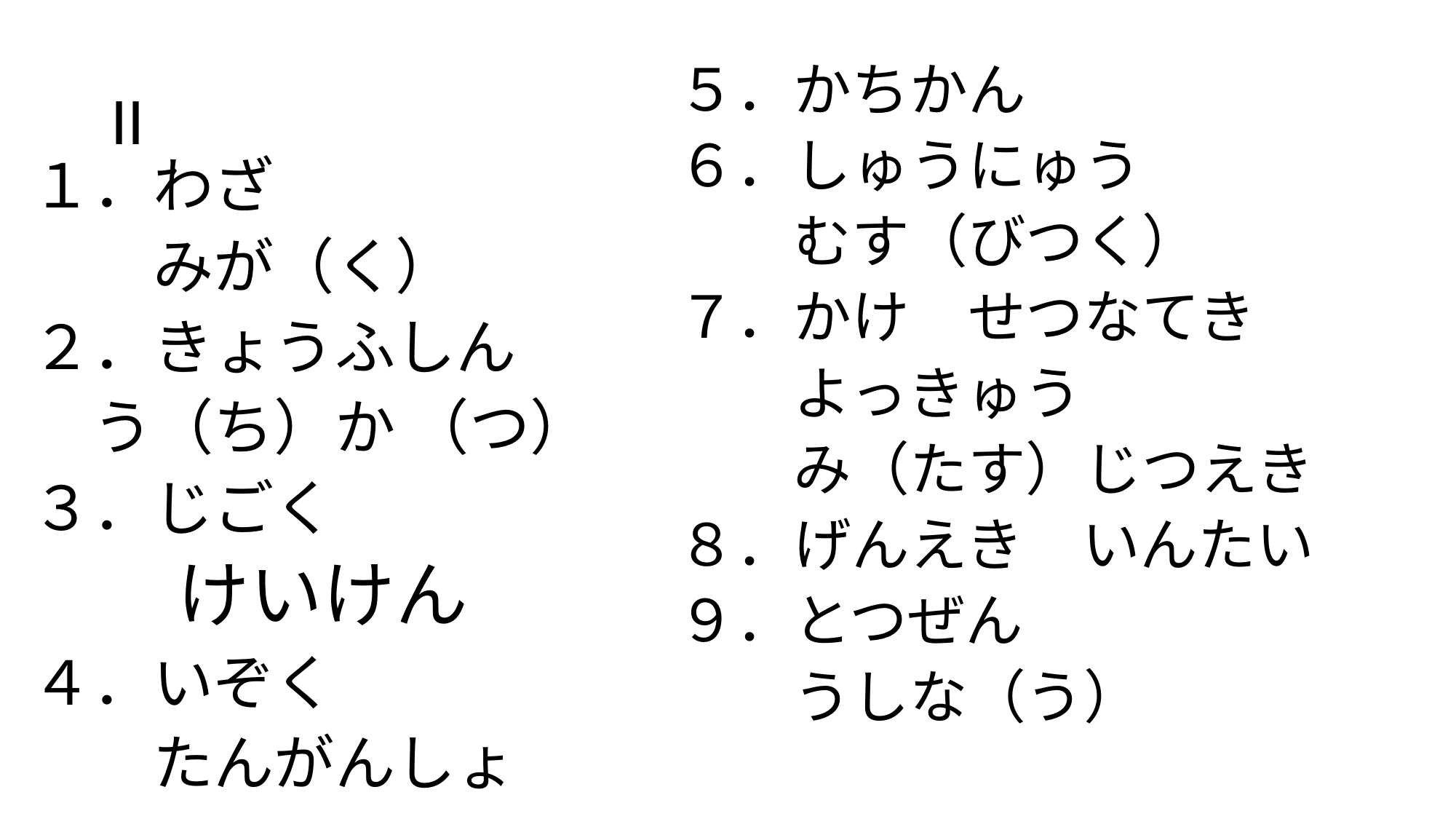

# II
５．かちかん
６．しゅうにゅう
　　むす（びつく）
７．かけ　せつなてき
　　よっきゅう
　　み（たす）じつえき
８．げんえき　いんたい
９．とつぜん
　　うしな（う）
１．わざ
　　みが（く）
２．きょうふしん
　う（ち）か （つ）
３．じごく
　　けいけん
４．いぞく
　　たんがんしょ